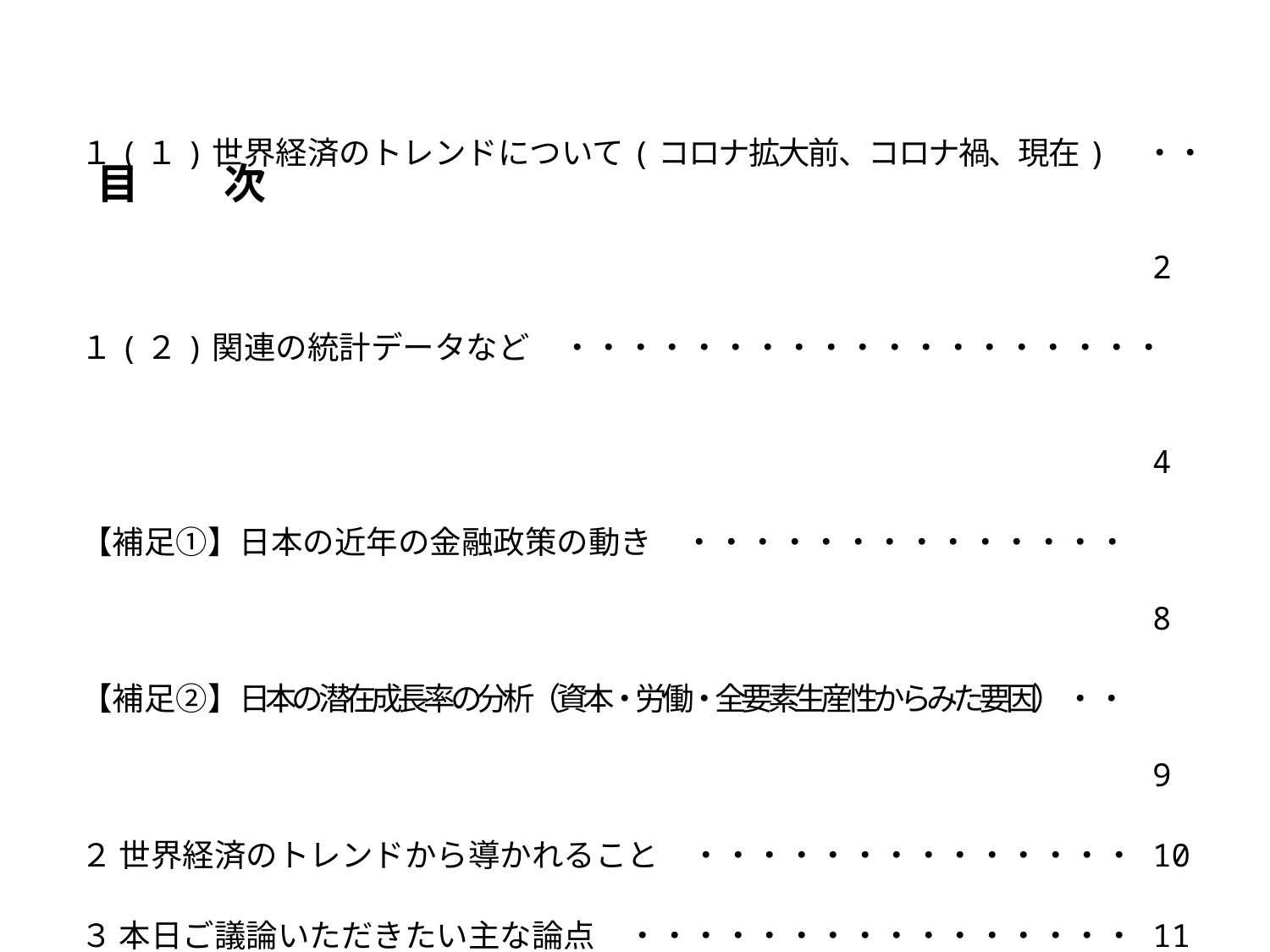

# 目　　次
１(１)世界経済のトレンドについて(コロナ拡大前、コロナ禍、現在)　・・		2
１(２)関連の統計データなど　・・・・・・・・・・・・・・・・・・・		4
【補足①】日本の近年の金融政策の動き　・・・・・・・・・・・・・・		8
【補足②】日本の潜在成長率の分析（資本・労働・全要素生産性からみた要因）・・		9
２ 世界経済のトレンドから導かれること　・・・・・・・・・・・・・・	10
３ 本日ご議論いただきたい主な論点　・・・・・・・・・・・・・・・・	11